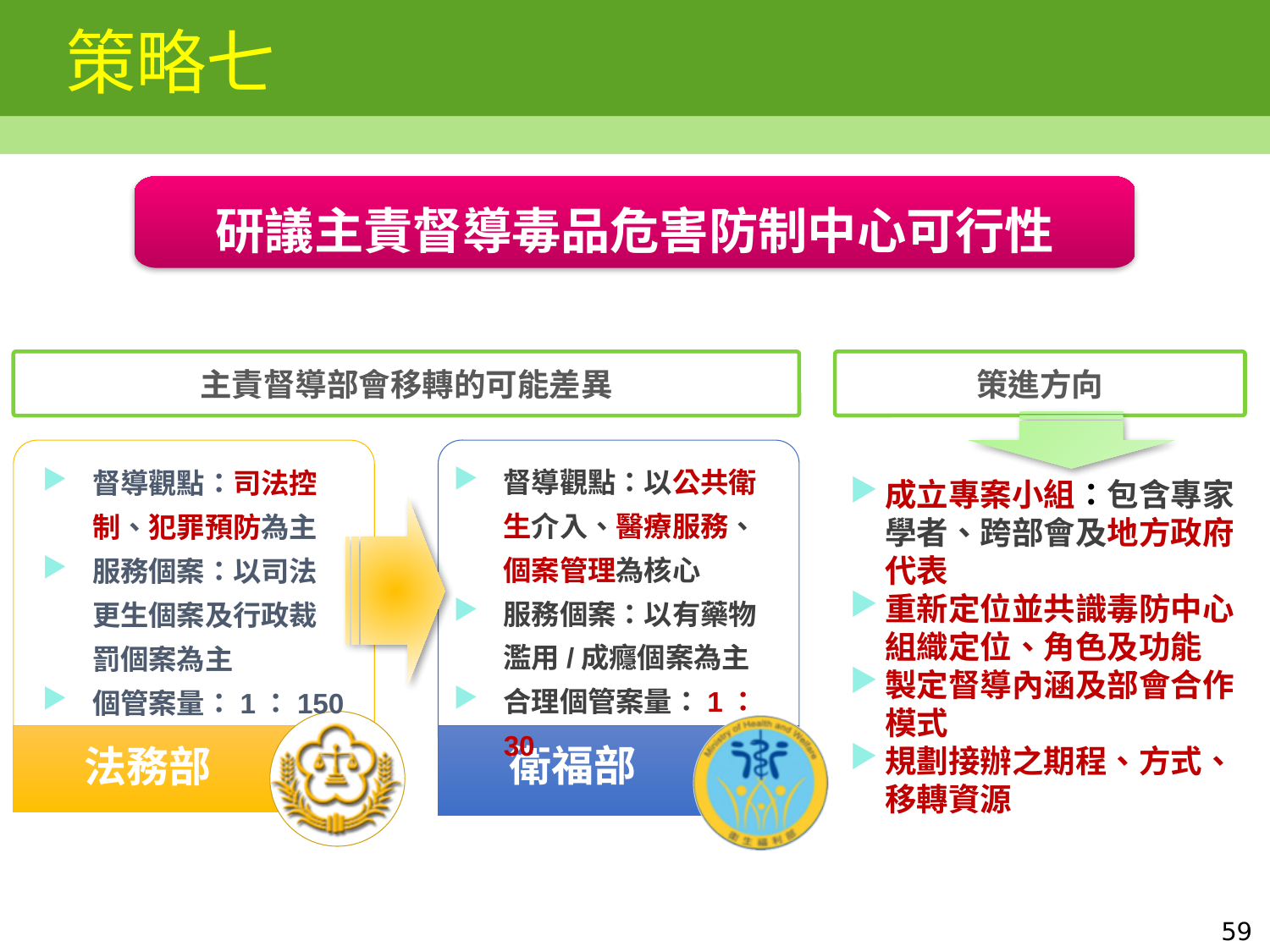

# 策略七
研議主責督導毒品危害防制中心可行性

主責督導部會移轉的可能差異
策進方向

督導觀點：以公共衛生介入、醫療服務、個案管理為核心
服務個案：以有藥物濫用/成癮個案為主
合理個管案量：1：30
督導觀點：司法控制、犯罪預防為主
服務個案：以司法更生個案及行政裁罰個案為主
個管案量：1：150

成立專案小組：包含專家學者、跨部會及地方政府代表
重新定位並共識毒防中心組織定位、角色及功能
製定督導內涵及部會合作模式
規劃接辦之期程、方式、移轉資源

法務部

衛福部
59